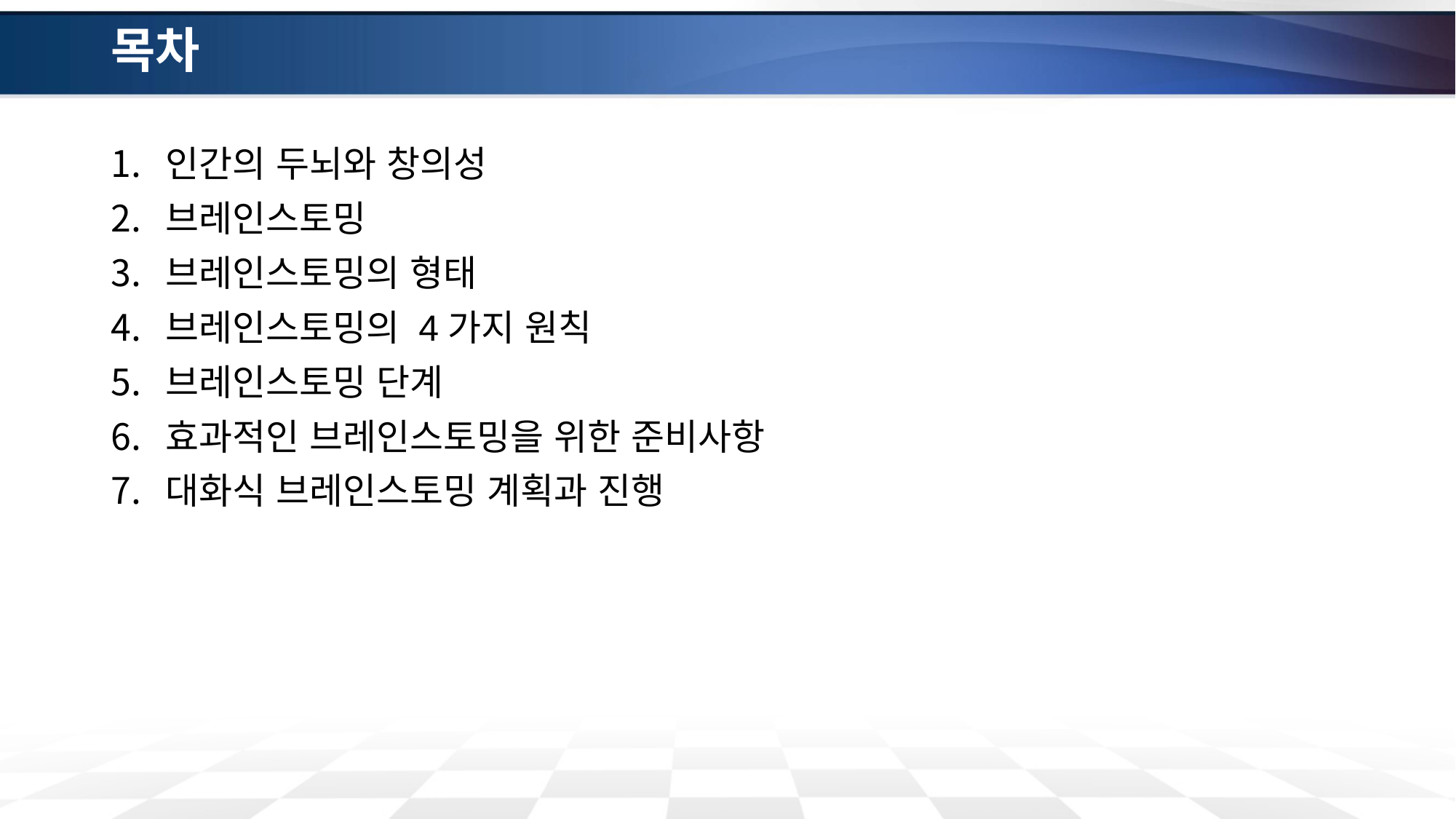

# 목차
인간의 두뇌와 창의성
브레인스토밍
브레인스토밍의 형태
브레인스토밍의 4가지 원칙
브레인스토밍 단계
효과적인 브레인스토밍을 위한 준비사항
대화식 브레인스토밍 계획과 진행